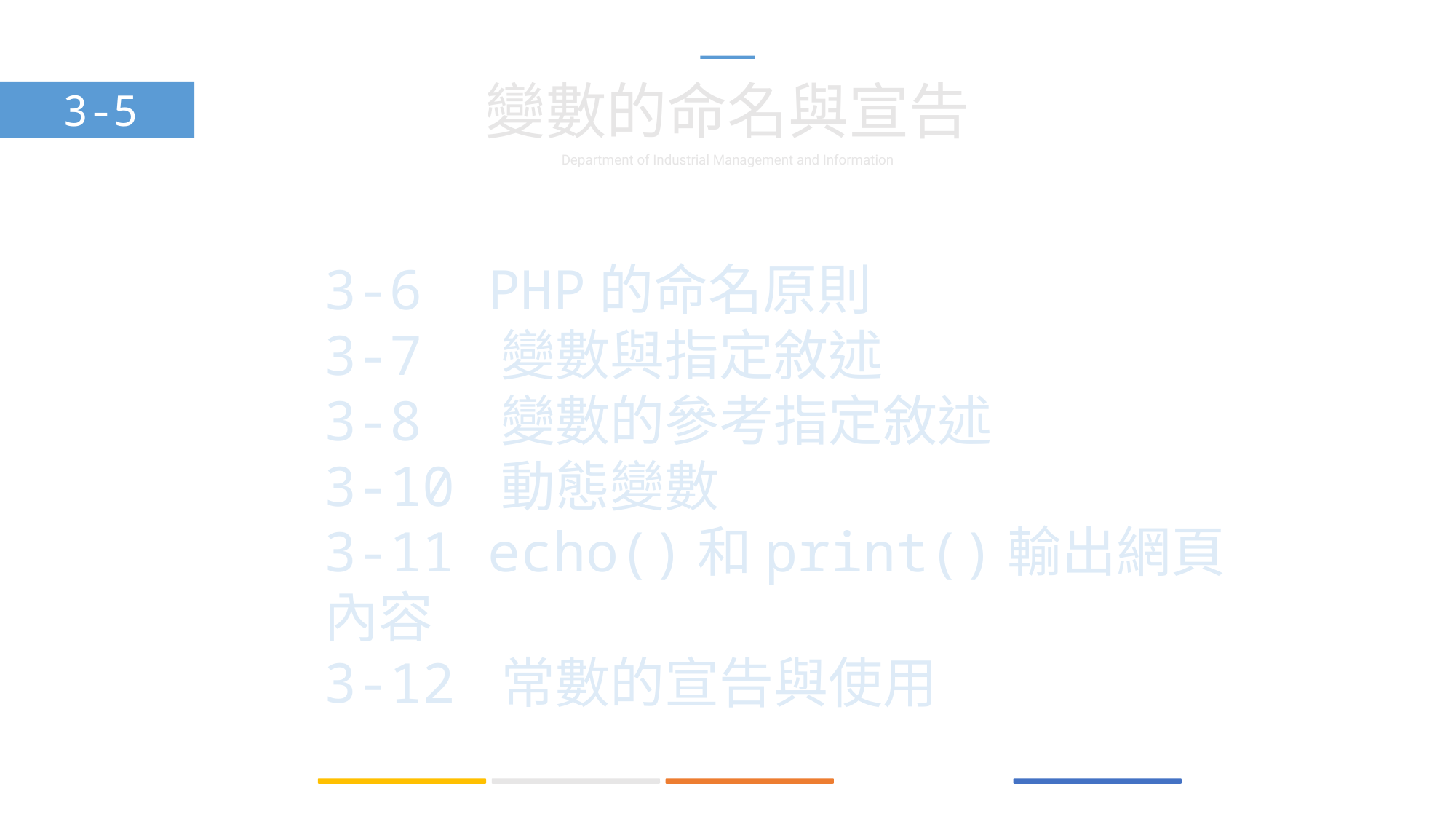

變數的命名與宣告
3-5
3-6  PHP的命名原則
3-7  變數與指定敘述
3-8  變數的參考指定敘述
3-10 動態變數
3-11 echo()和print()輸出網頁內容
3-12 常數的宣告與使用